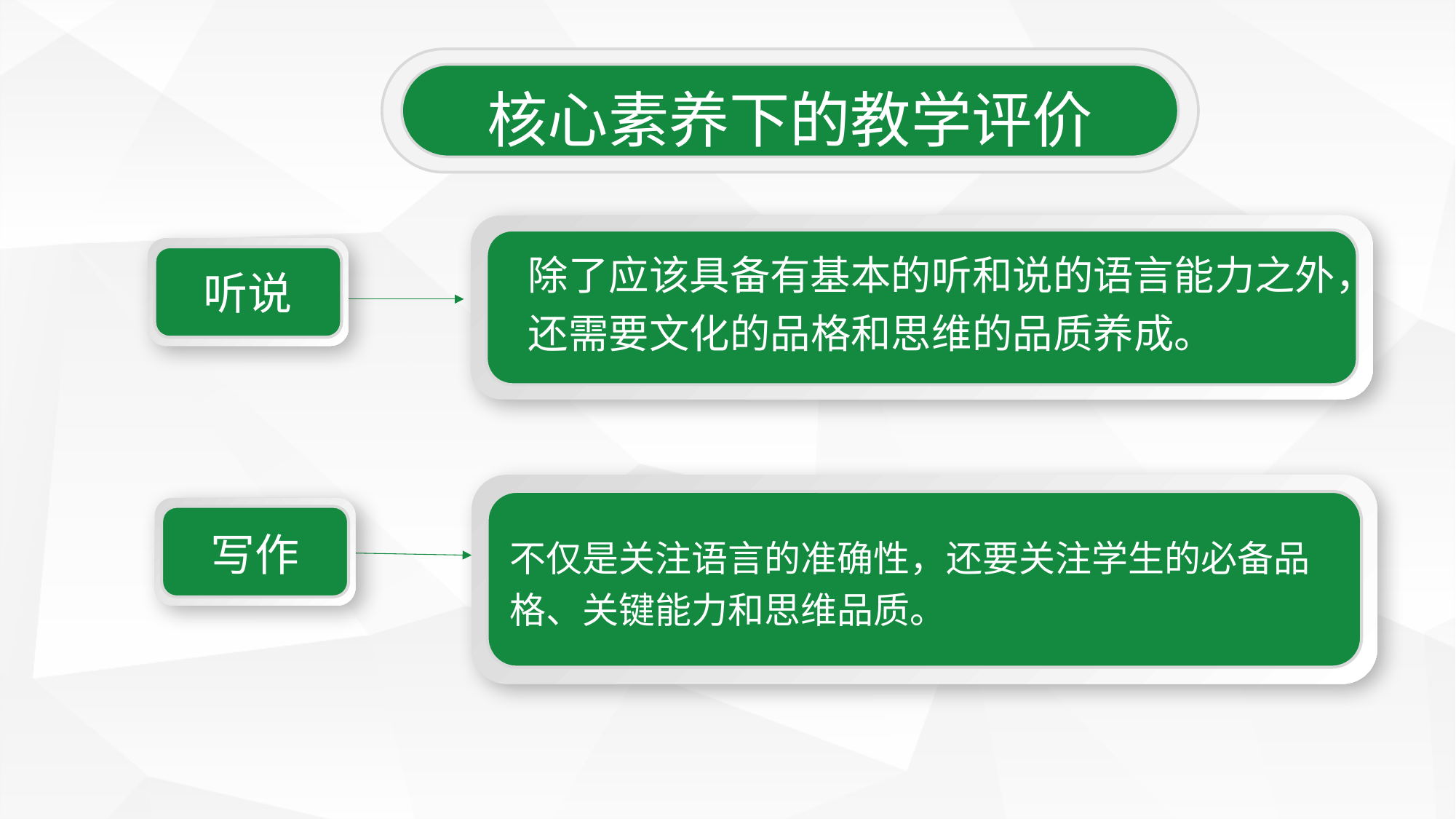

核心素养下的教学评价

除了应该具备有基本的听和说的语言能力之外，还需要文化的品格和思维的品质养成。

听说

写作
不仅是关注语言的准确性，还要关注学生的必备品格、关键能力和思维品质。